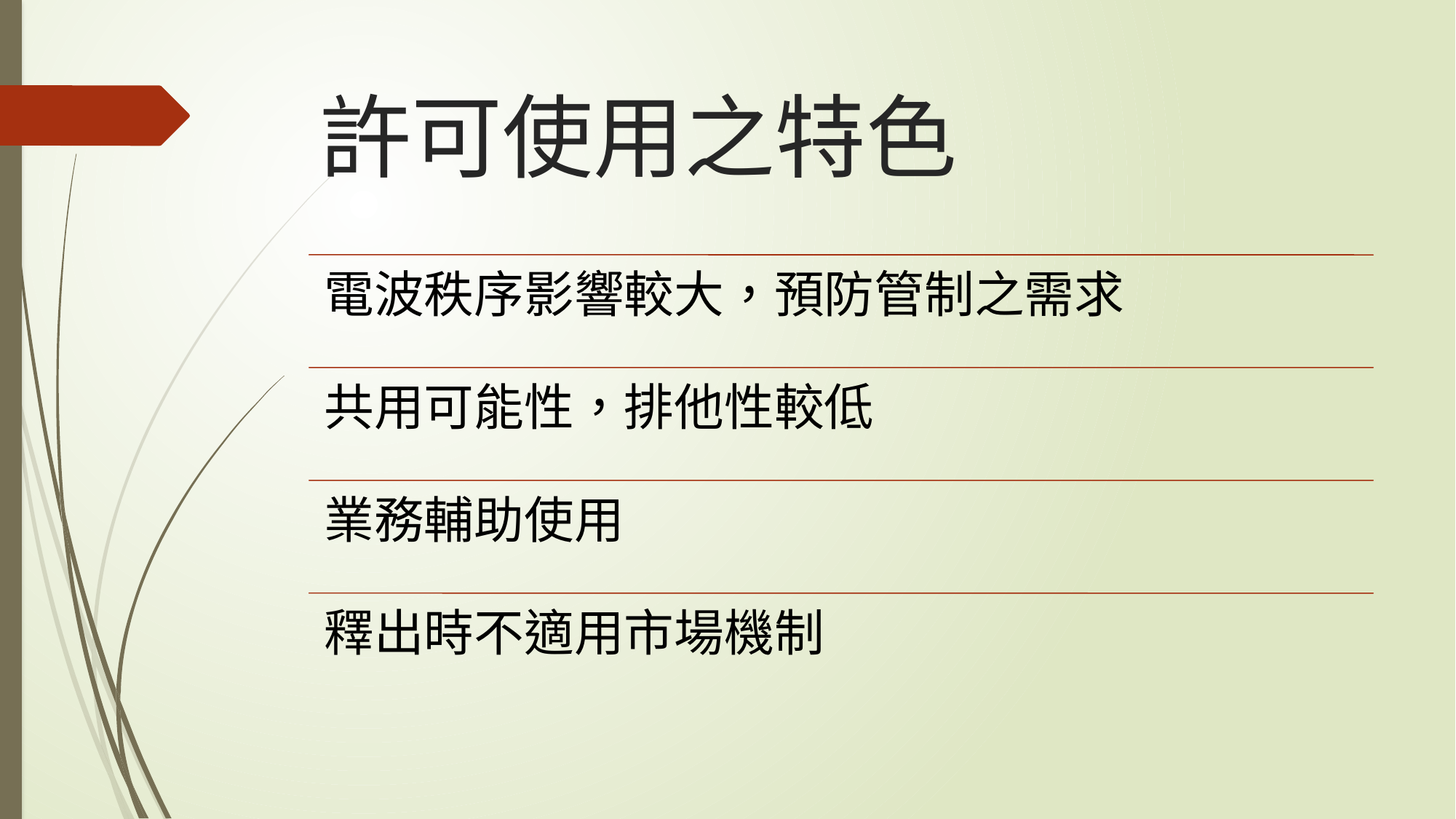

# 許可使用之特色
電波秩序影響較大，預防管制之需求
共用可能性，排他性較低
業務輔助使用
釋出時不適用市場機制